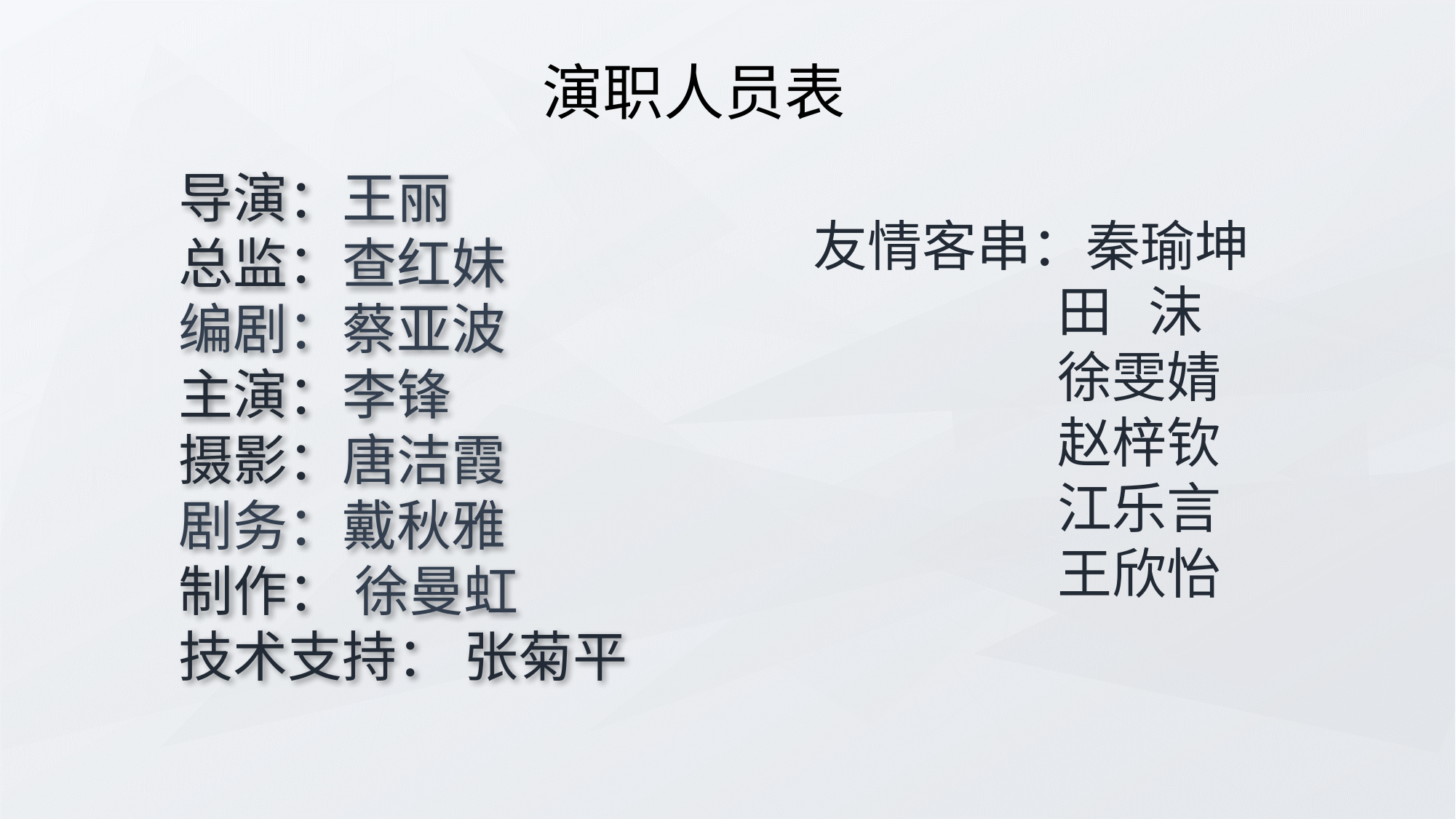

演职人员表
导演：王丽
总监：查红妹
编剧：蔡亚波
主演：李锋
摄影：唐洁霞
剧务：戴秋雅
制作： 徐曼虹
技术支持： 张菊平
友情客串：秦瑜坤
                   田   沫
                   徐雯婧
                   赵梓钦
                   江乐言
                   王欣怡